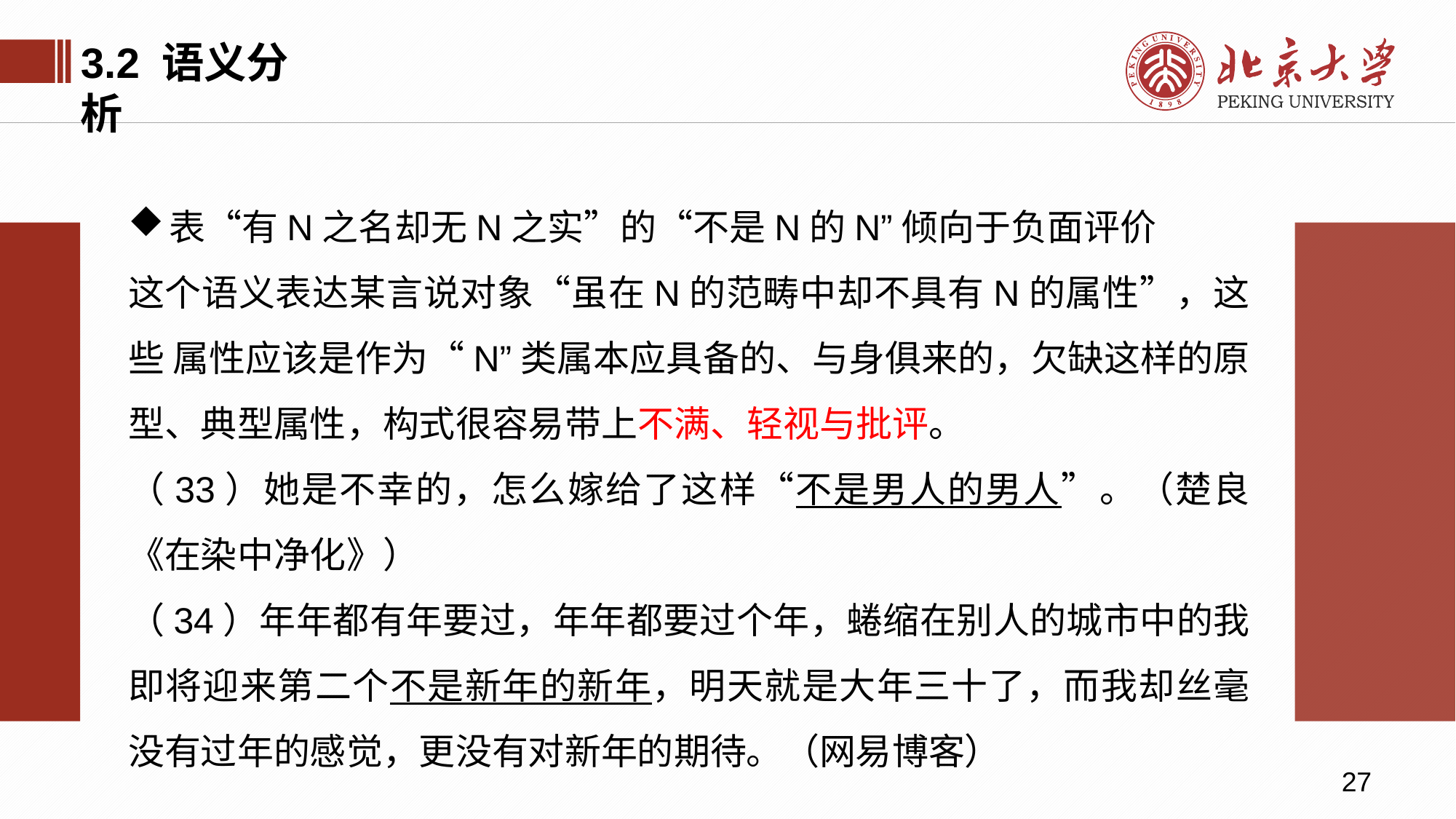

3.2 语义分析
表“有N之名却无N之实”的“不是N的N”倾向于负面评价
这个语义表达某言说对象“虽在N的范畴中却不具有N的属性”，这些 属性应该是作为“N”类属本应具备的、与身俱来的，欠缺这样的原型、典型属性，构式很容易带上不满、轻视与批评。
（33）她是不幸的，怎么嫁给了这样“不是男人的男人”。（楚良《在染中净化》）
（34）年年都有年要过，年年都要过个年，蜷缩在别人的城市中的我即将迎来第二个不是新年的新年，明天就是大年三十了，而我却丝毫没有过年的感觉，更没有对新年的期待。（网易博客）
27